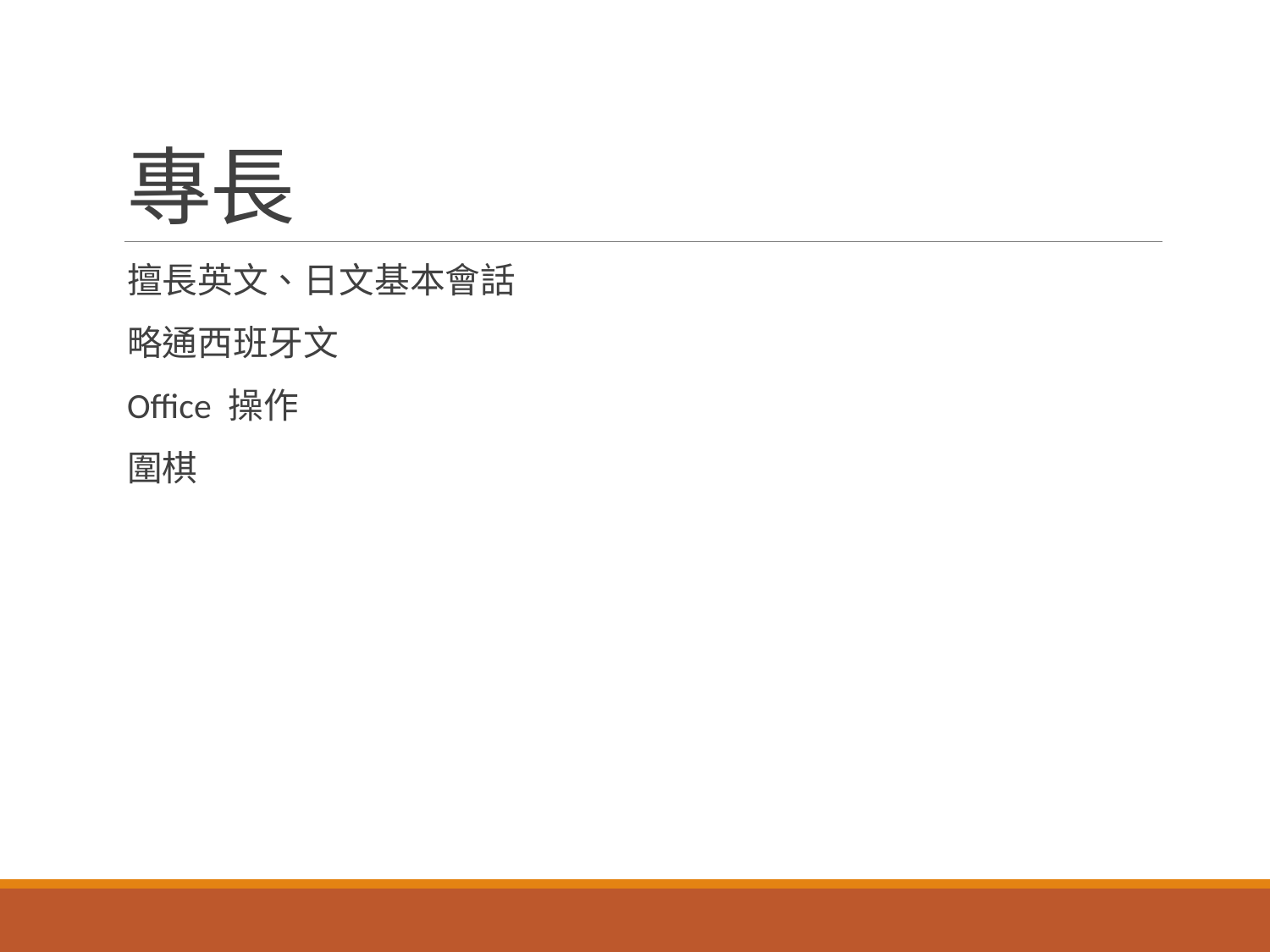

# 專長
擅長英文、日文基本會話
略通西班牙文
Office 操作
圍棋